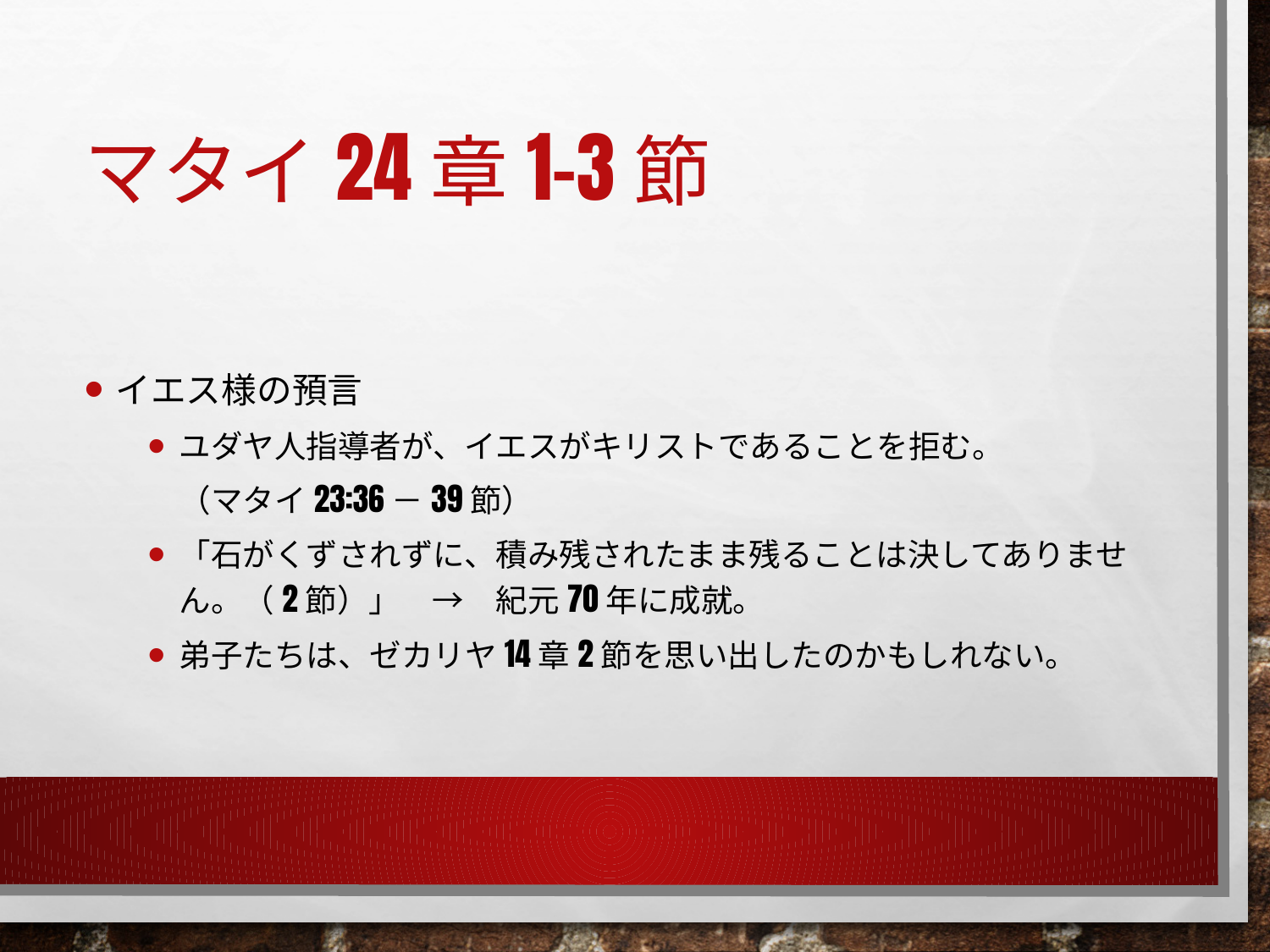

# マタイ24章1‐3節
イエス様の預言
ユダヤ人指導者が、イエスがキリストであることを拒む。
　（マタイ23:36－39節）
「石がくずされずに、積み残されたまま残ることは決してありません。（2節）」　→　紀元70年に成就。
弟子たちは、ゼカリヤ14章2節を思い出したのかもしれない。